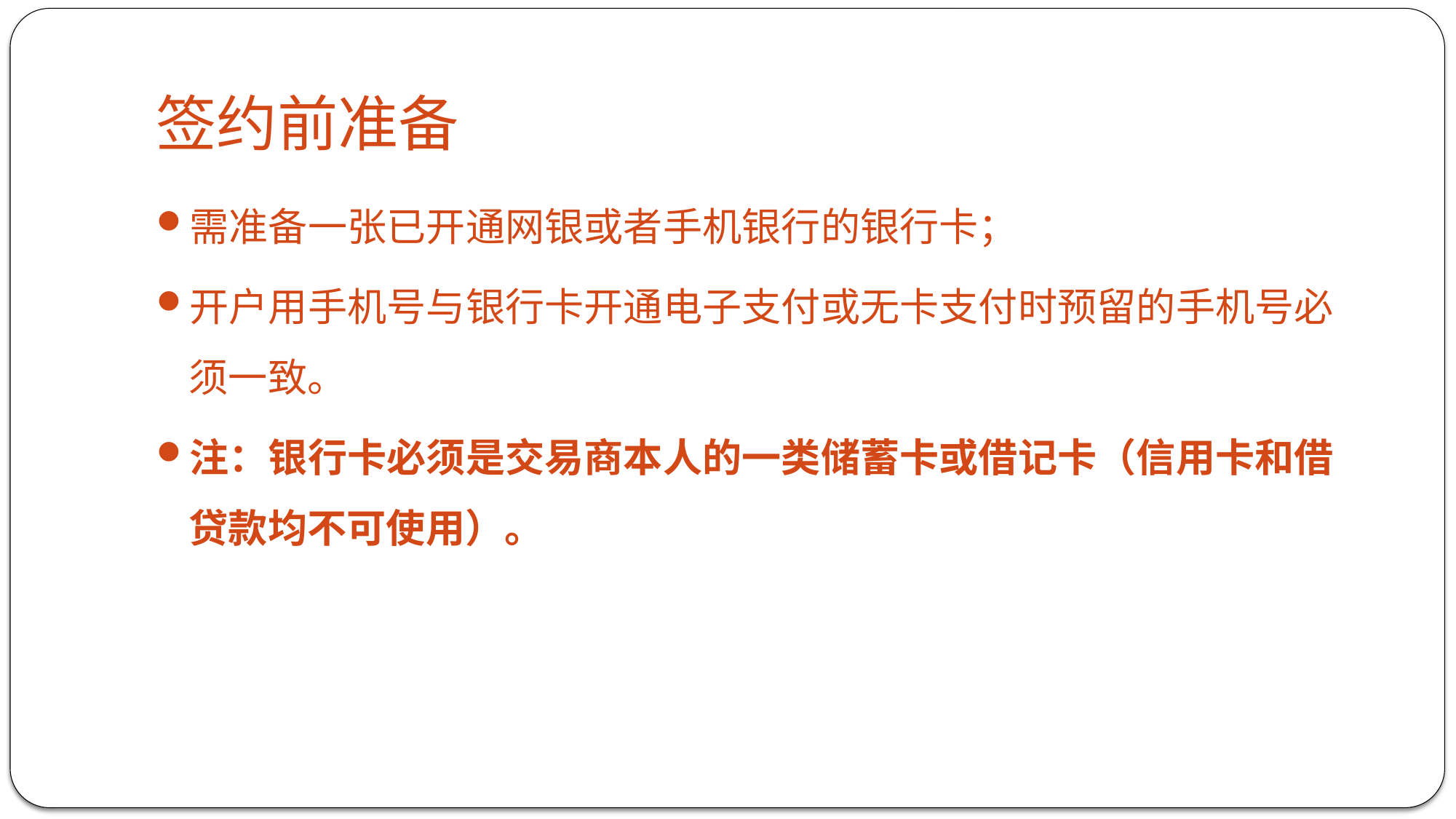

# 签约前准备
需准备一张已开通网银或者手机银行的银行卡；
开户用手机号与银行卡开通电子支付或无卡支付时预留的手机号必须一致。
注：银行卡必须是交易商本人的一类储蓄卡或借记卡（信用卡和借贷款均不可使用）。